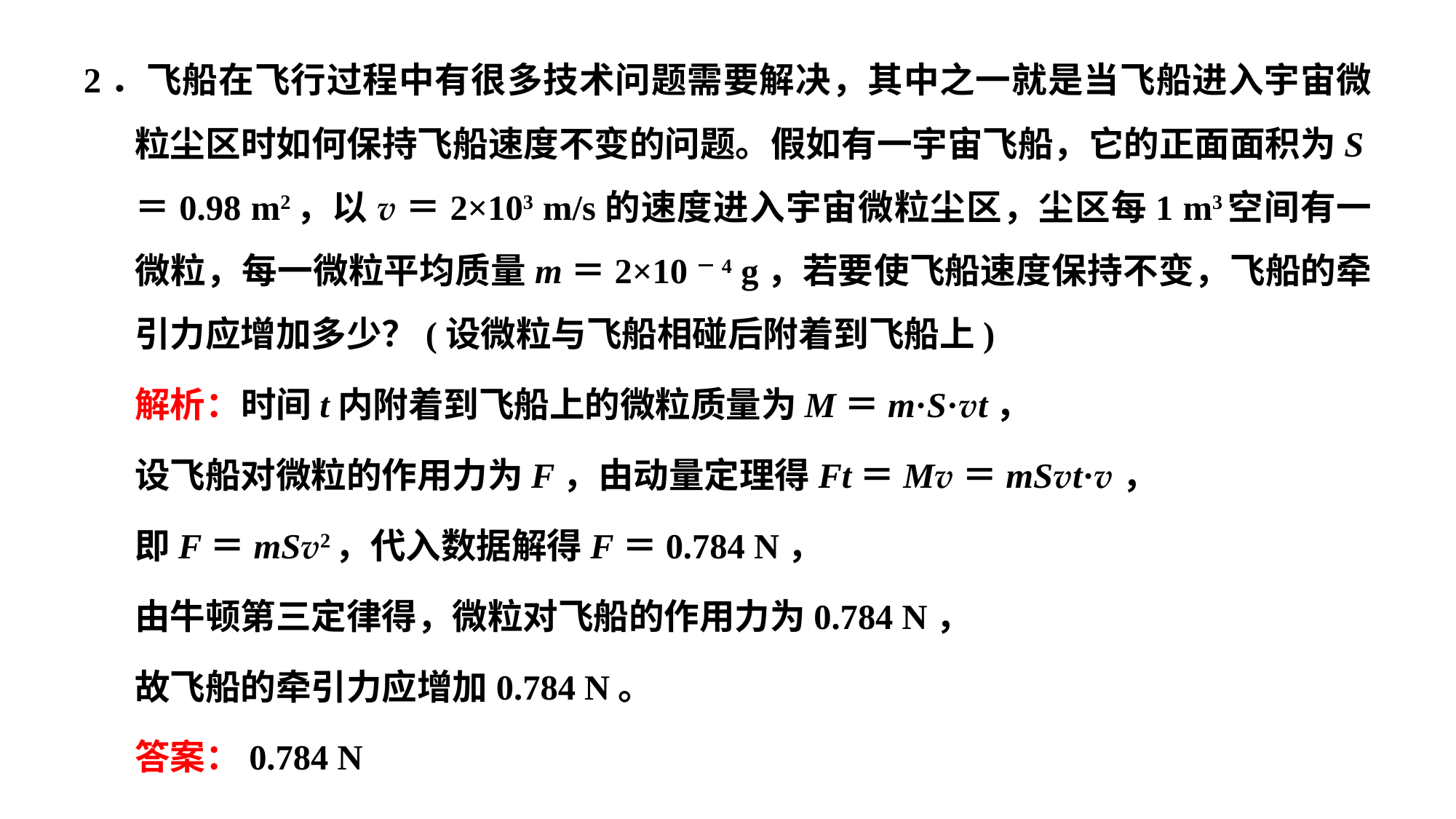

2．飞船在飞行过程中有很多技术问题需要解决，其中之一就是当飞船进入宇宙微粒尘区时如何保持飞船速度不变的问题。假如有一宇宙飞船，它的正面面积为S＝0.98 m2，以v＝2×103 m/s的速度进入宇宙微粒尘区，尘区每1 m3空间有一微粒，每一微粒平均质量m＝2×10－4 g，若要使飞船速度保持不变，飞船的牵引力应增加多少？(设微粒与飞船相碰后附着到飞船上)
解析：时间t内附着到飞船上的微粒质量为M＝m·S·vt，
设飞船对微粒的作用力为F，由动量定理得Ft＝Mv＝mSvt·v，
即F＝mSv2，代入数据解得F＝0.784 N，
由牛顿第三定律得，微粒对飞船的作用力为0.784 N，
故飞船的牵引力应增加0.784 N。
答案：0.784 N